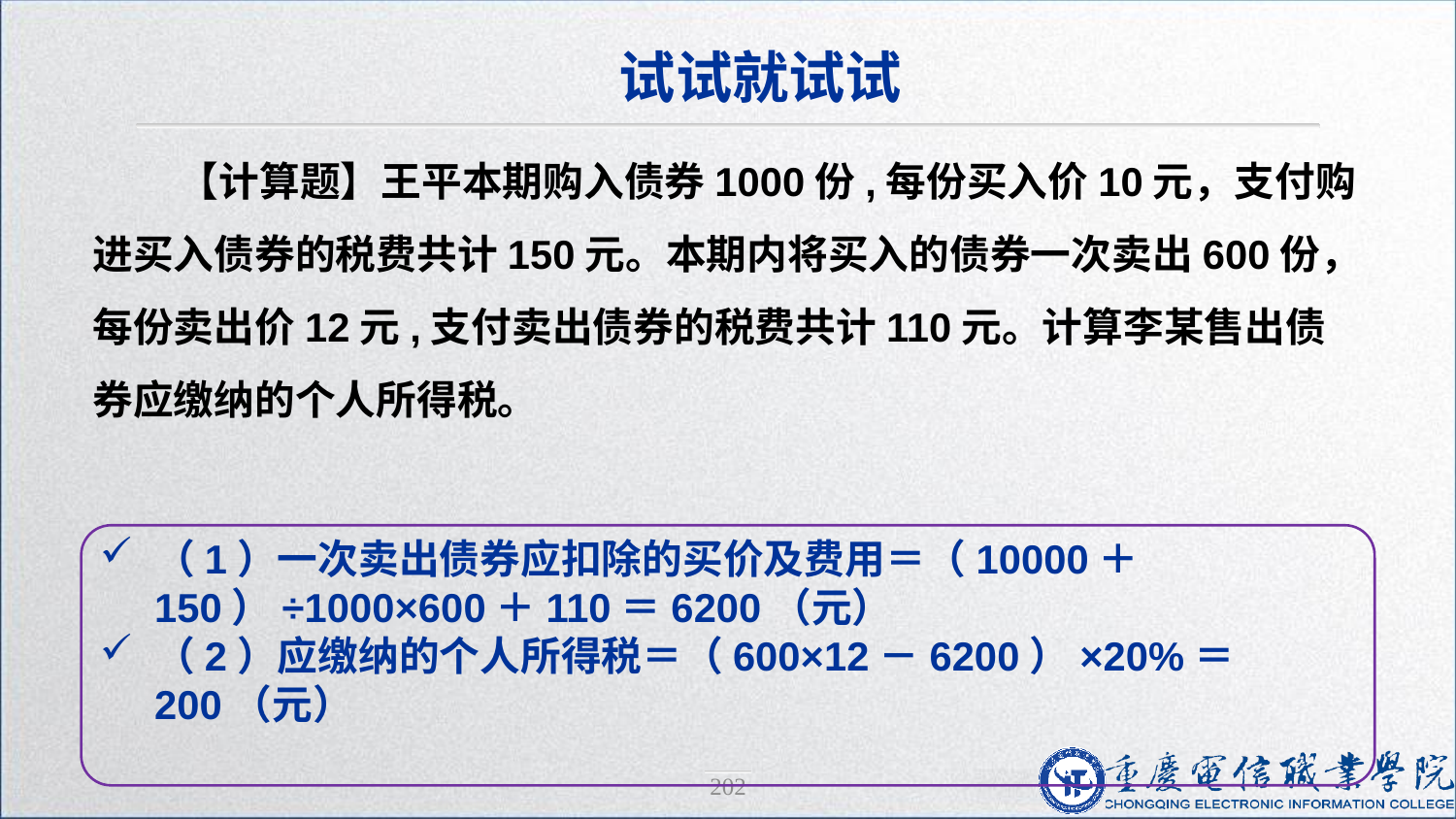

试试就试试
【计算题】王平本期购入债券1000份,每份买入价10元，支付购进买入债券的税费共计150元。本期内将买入的债券一次卖出600份，每份卖出价12元,支付卖出债券的税费共计110元。计算李某售出债券应缴纳的个人所得税。

（1）一次卖出债券应扣除的买价及费用＝（10000＋150）÷1000×600＋110＝6200（元）
（2）应缴纳的个人所得税＝（600×12－6200）×20%＝200（元）

202